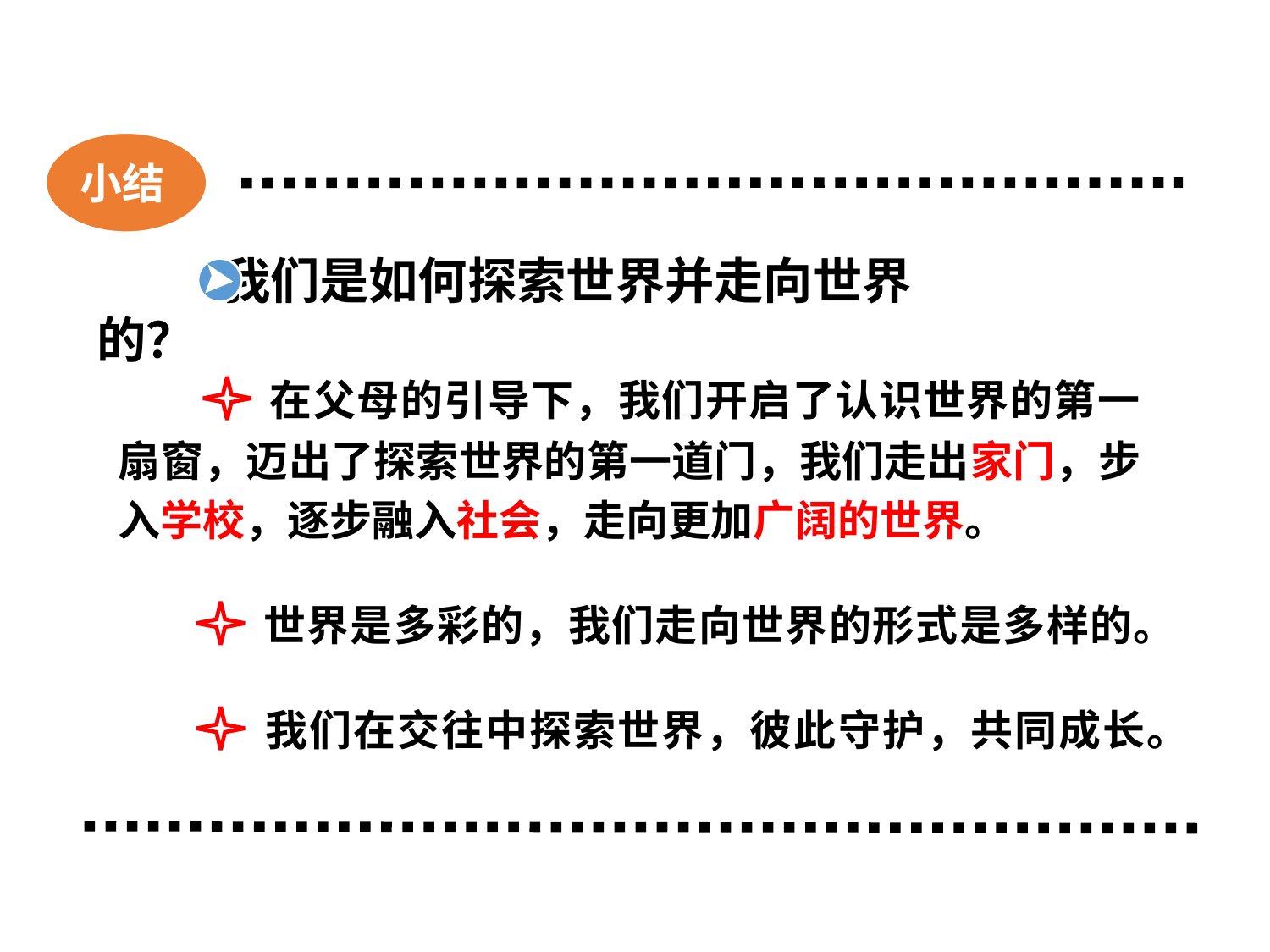

小结
          我们是如何探索世界并走向世界的？

　　　在父母的引导下，我们开启了认识世界的第一扇窗，迈出了探索世界的第一道门，我们走出家门，步入学校，逐步融入社会，走向更加广阔的世界。

　　　世界是多彩的，我们走向世界的形式是多样的。

　　　我们在交往中探索世界，彼此守护，共同成长。